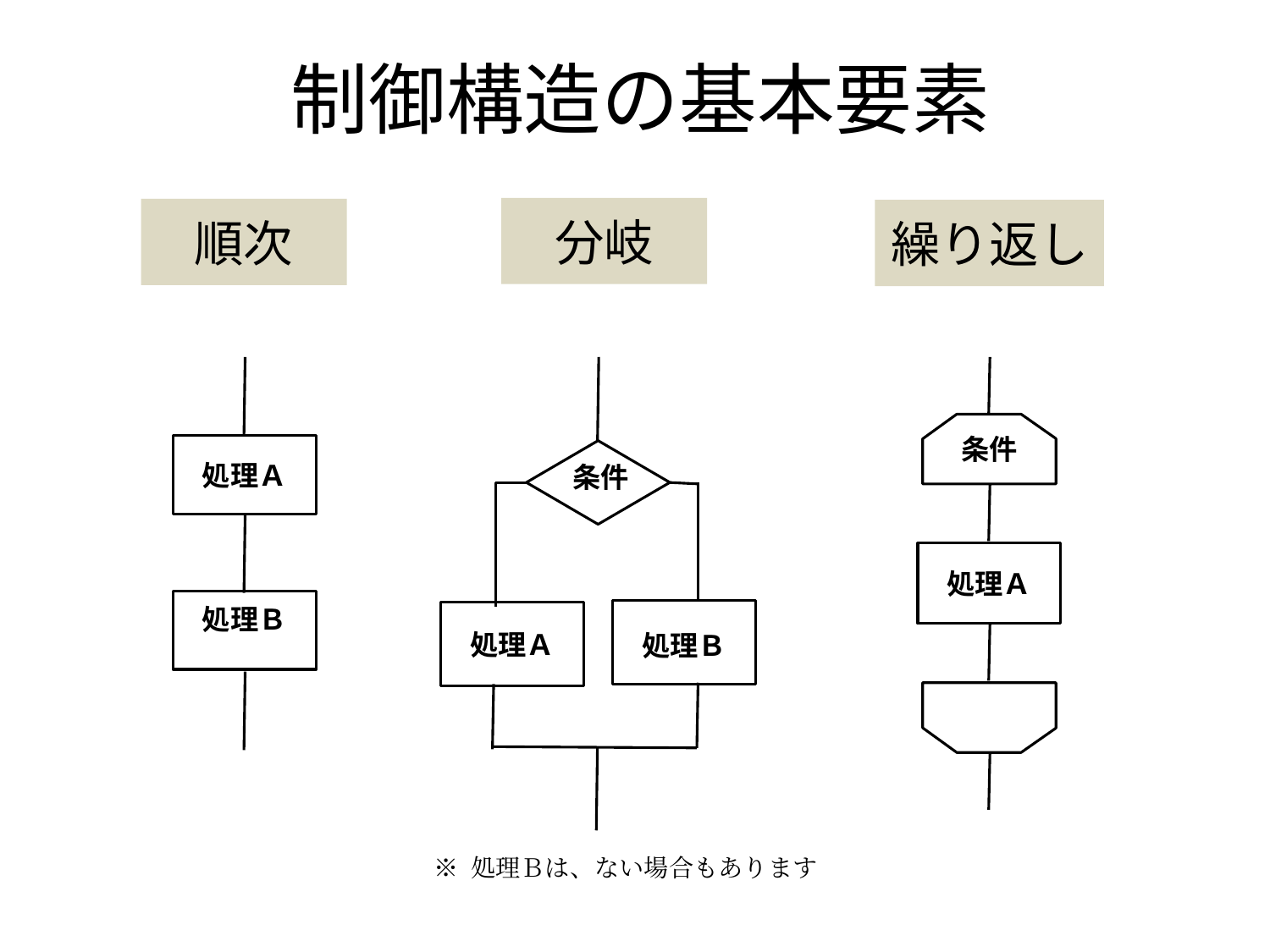

制御構造の基本要素
分岐
# 順次
繰り返し
処理Ａ
処理Ｂ

条件
処理Ｂ

処理Ａ
条件
処理Ａ

※ 処理Ｂは、ない場合もあります